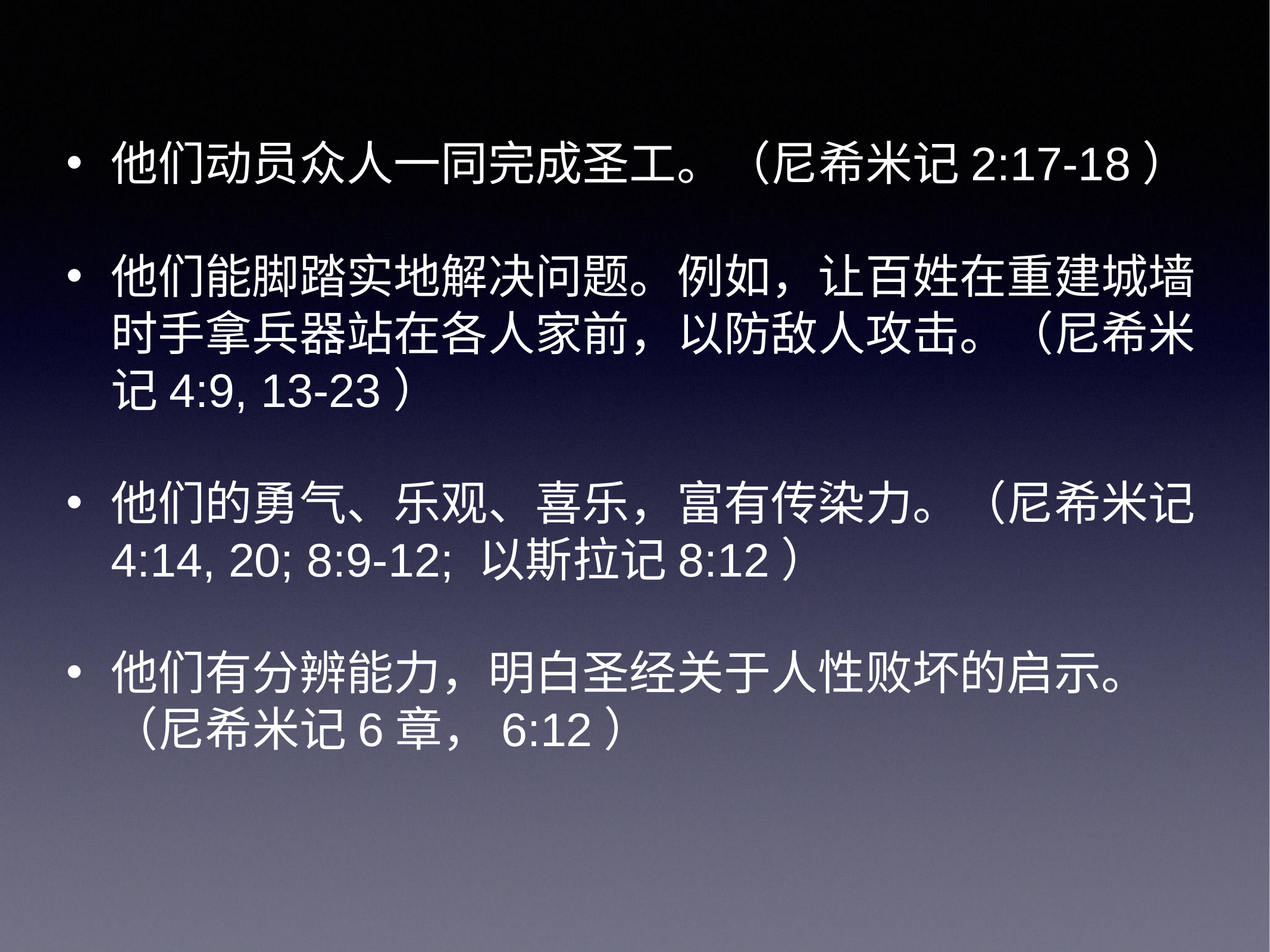

他们动员众人一同完成圣工。（尼希米记2:17-18）

他们能脚踏实地解决问题。例如，让百姓在重建城墙时手拿兵器站在各人家前，以防敌人攻击。（尼希米记4:9, 13-23）

他们的勇气、乐观、喜乐，富有传染力。（尼希米记4:14, 20; 8:9-12; 以斯拉记8:12）

他们有分辨能力，明白圣经关于人性败坏的启示。（尼希米记6章，6:12）